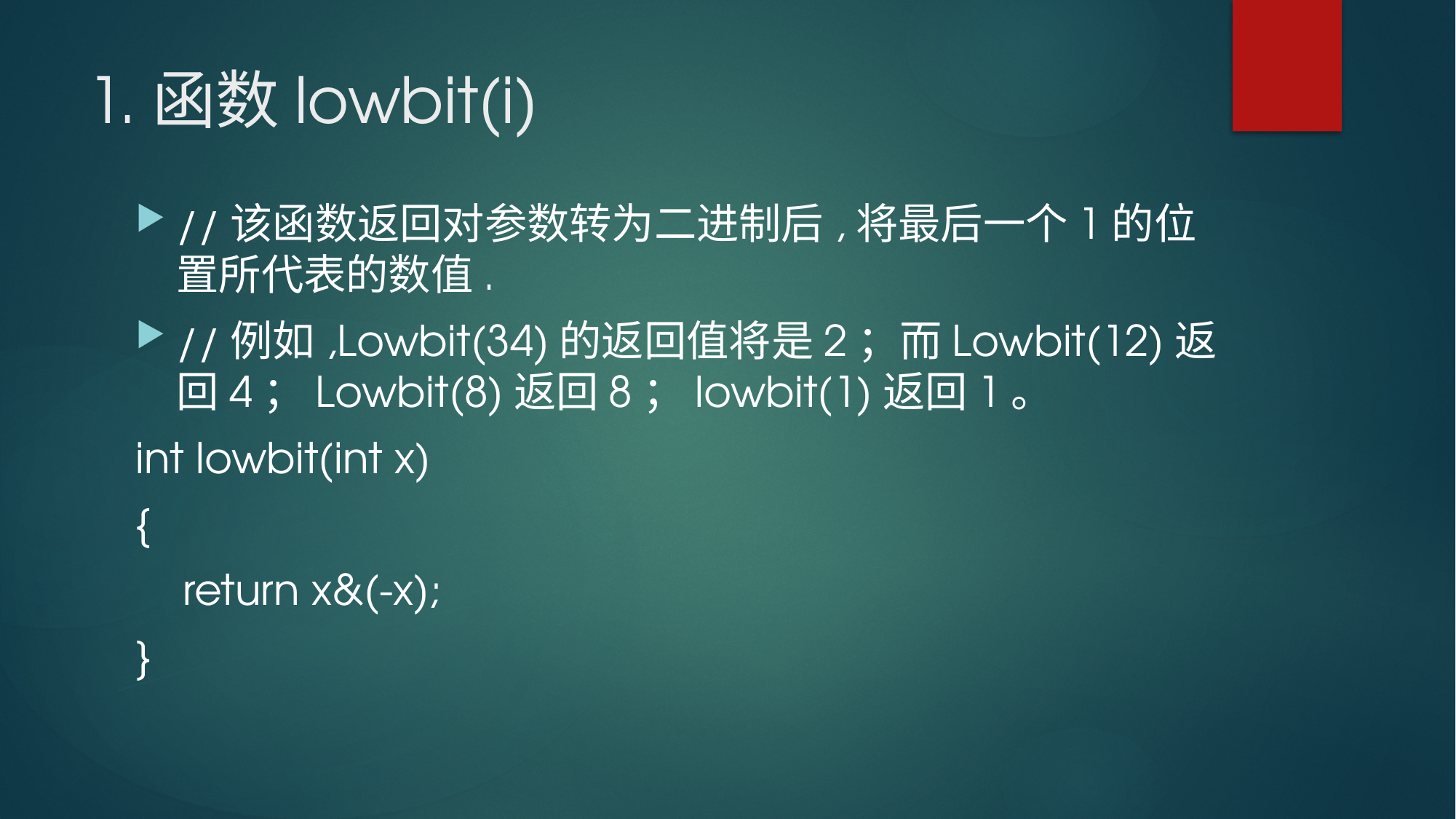

# 1.函数lowbit(i)
//该函数返回对参数转为二进制后,将最后一个1的位置所代表的数值.
//例如,Lowbit(34)的返回值将是2；而Lowbit(12)返回4；Lowbit(8)返回8；lowbit(1)返回1。
int lowbit(int x)
{
    return x&(-x);
}